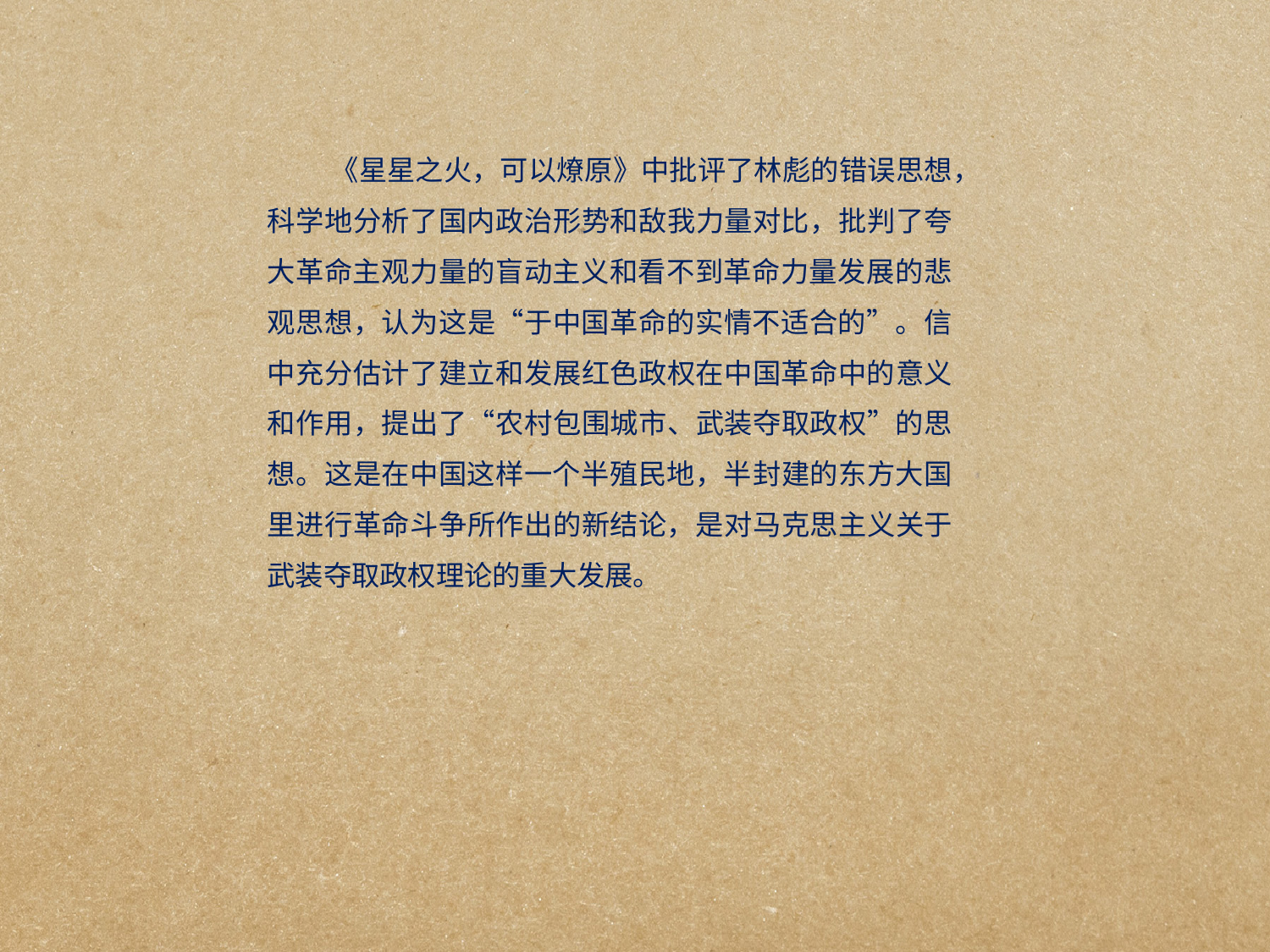

《星星之火，可以燎原》中批评了林彪的错误思想，科学地分析了国内政治形势和敌我力量对比，批判了夸大革命主观力量的盲动主义和看不到革命力量发展的悲观思想，认为这是“于中国革命的实情不适合的”。信中充分估计了建立和发展红色政权在中国革命中的意义和作用，提出了“农村包围城市、武装夺取政权”的思想。这是在中国这样一个半殖民地，半封建的东方大国里进行革命斗争所作出的新结论，是对马克思主义关于武装夺取政权理论的重大发展。